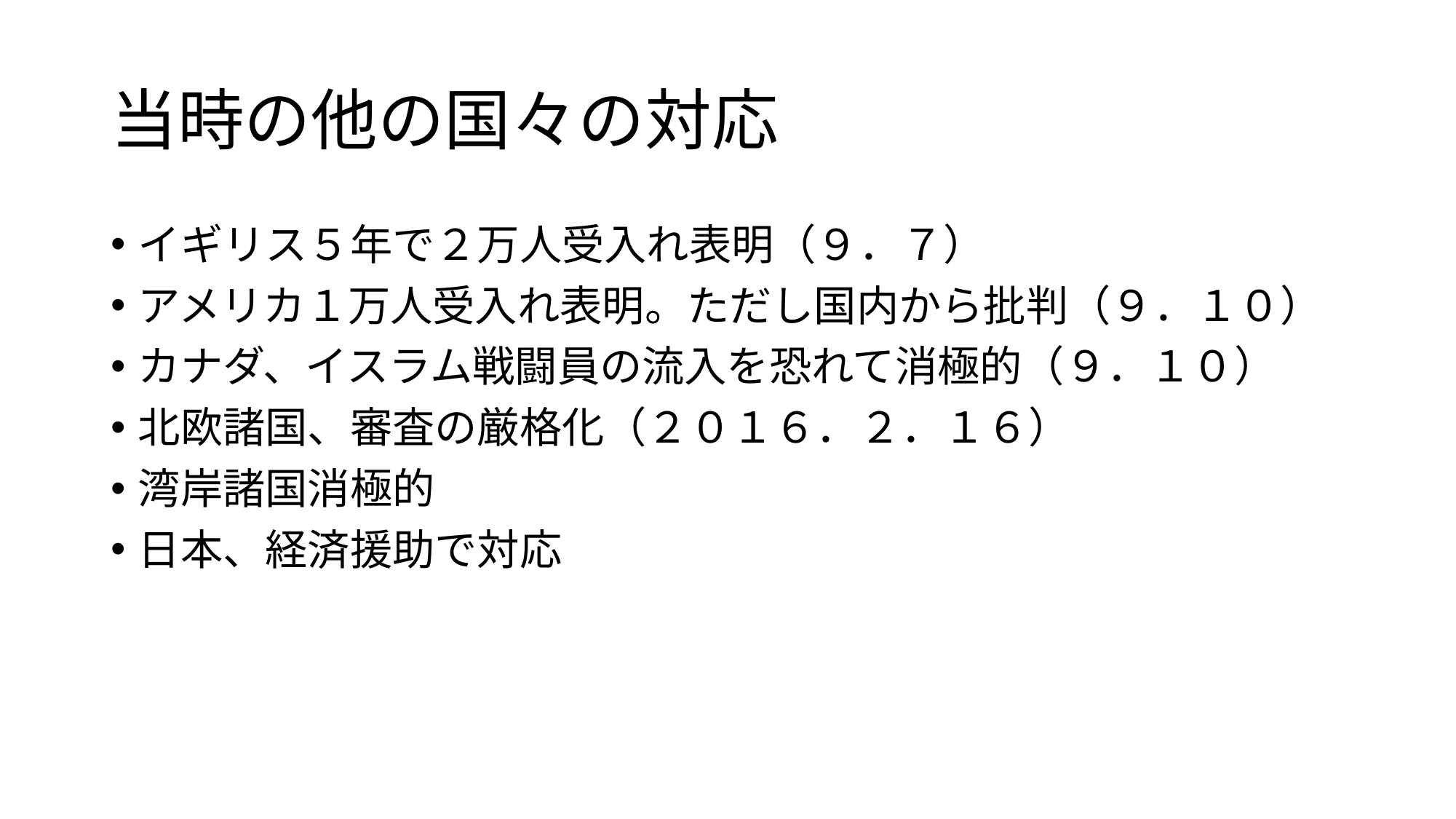

# 当時の他の国々の対応
イギリス５年で２万人受入れ表明（９．７）
アメリカ１万人受入れ表明。ただし国内から批判（９．１０）
カナダ、イスラム戦闘員の流入を恐れて消極的（９．１０）
北欧諸国、審査の厳格化（２０１６．２．１６）
湾岸諸国消極的
日本、経済援助で対応